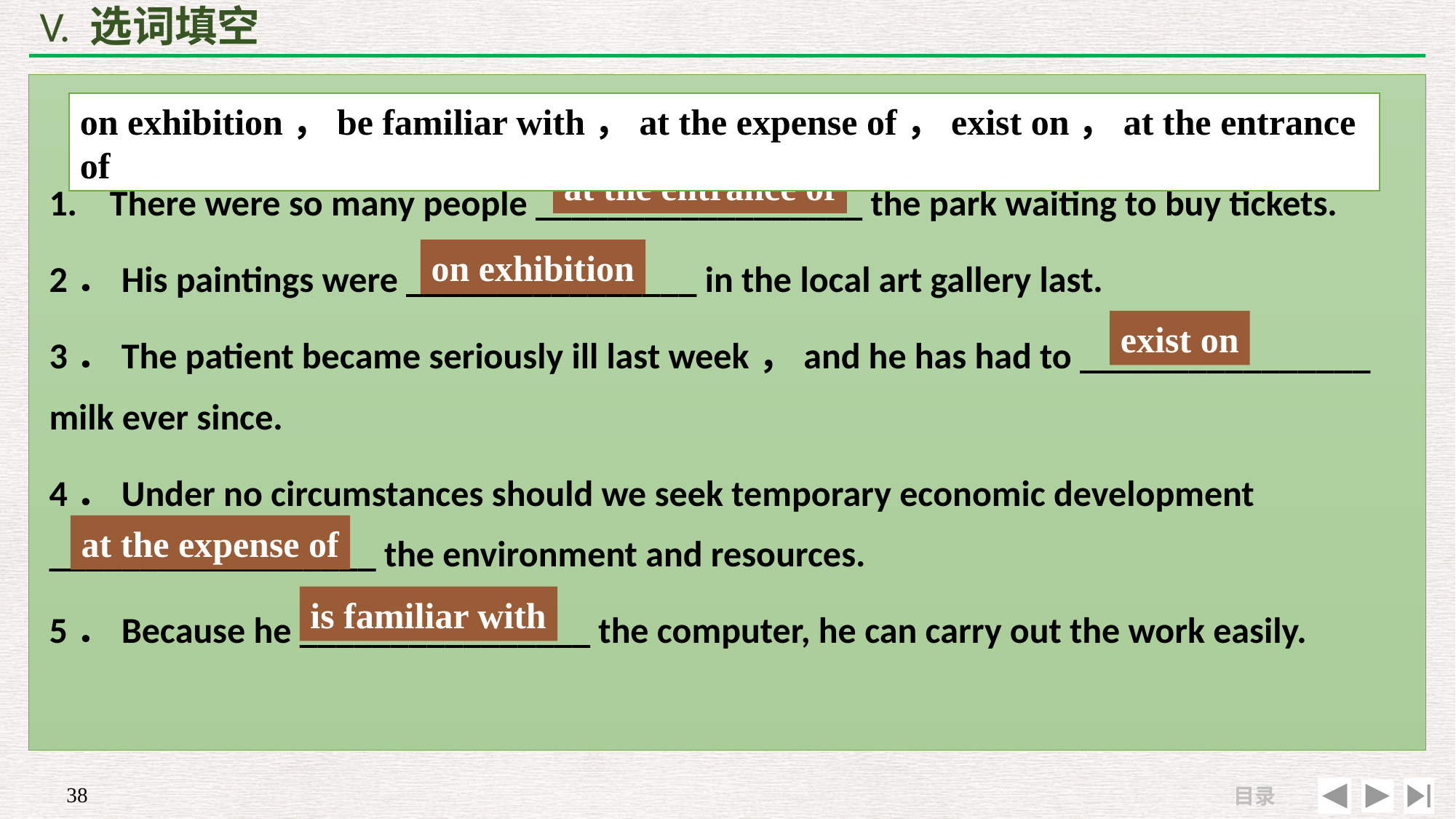

# V. 选词填空

on exhibition，be familiar with，at the expense of，exist on，at the entrance of
1.    There were so many people __________________ the park waiting to buy tickets.
2．His paintings were ________________ in the local art gallery last.
3．The patient became seriously ill last week，and he has had to ________________ milk ever since.
4．Under no circumstances should we seek temporary economic development __________________ the environment and resources.
5．Because he ________________ the computer, he can carry out the work easily.
at the entrance of
on exhibition
exist on
at the expense of
is familiar with